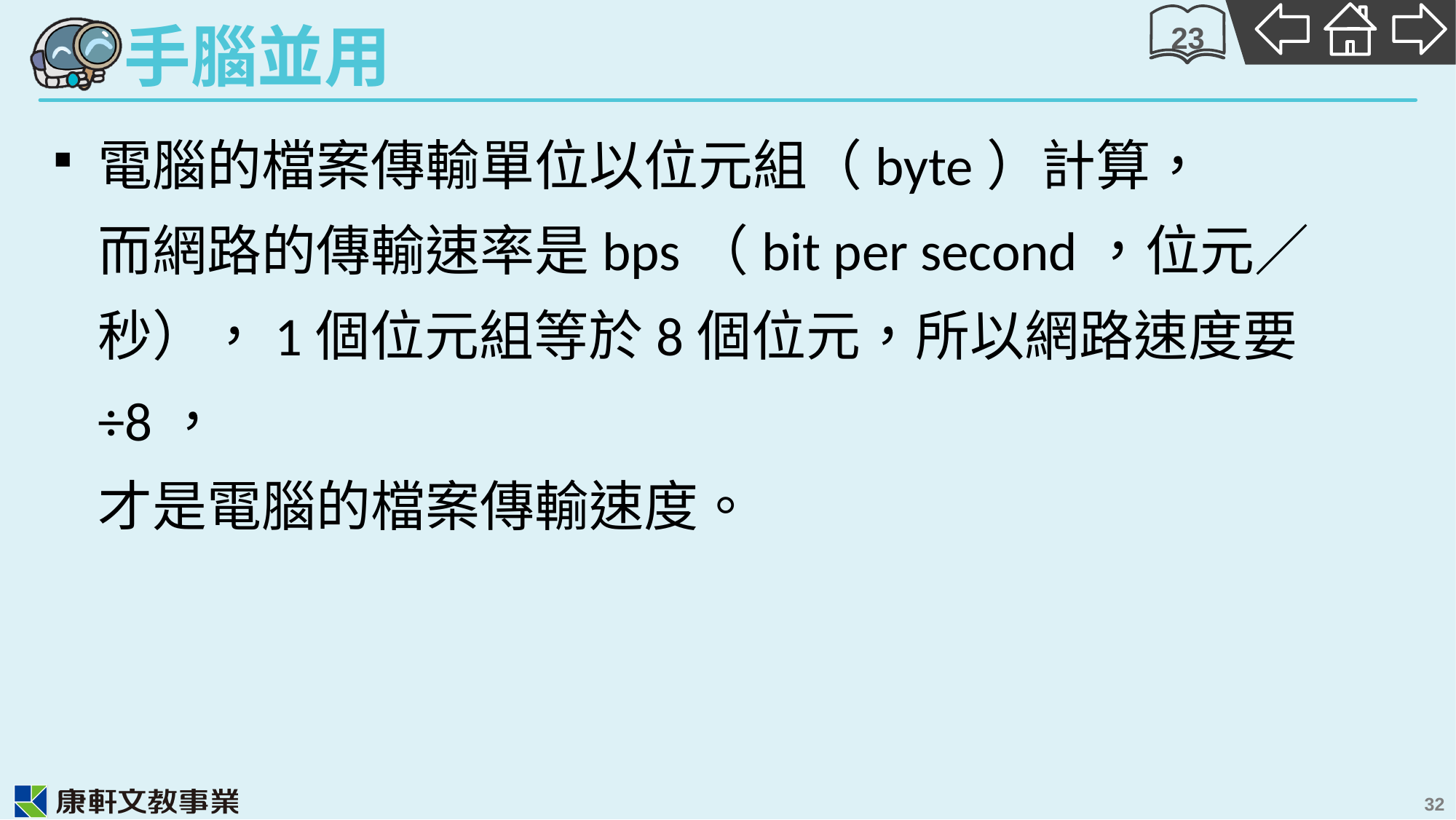

23
電腦的檔案傳輸單位以位元組（byte）計算，
而網路的傳輸速率是bps（bit per second，位元／秒），1個位元組等於8個位元，所以網路速度要÷8，
才是電腦的檔案傳輸速度。
32